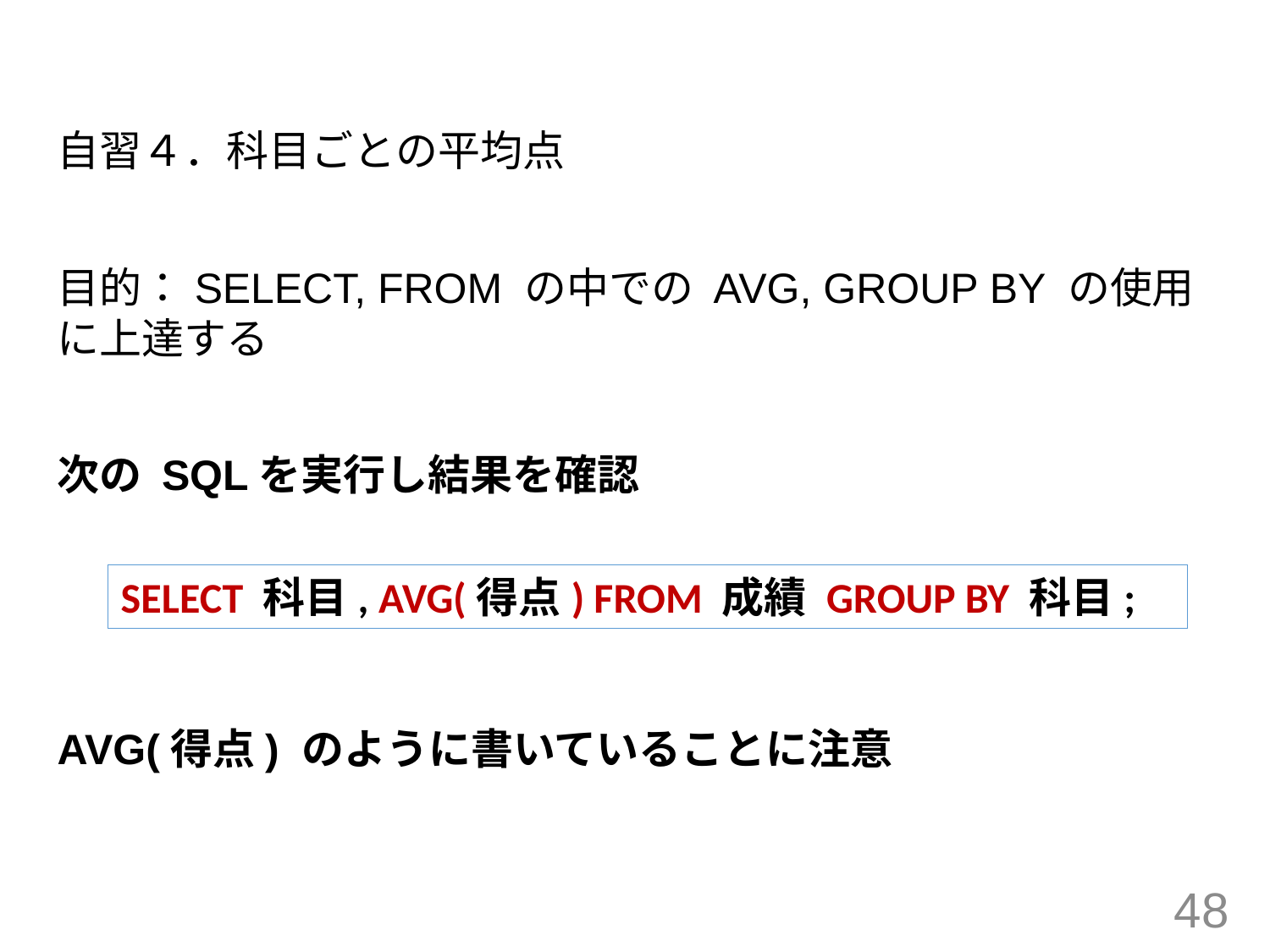

#
自習４．科目ごとの平均点

目的：SELECT, FROM の中での AVG, GROUP BY の使用に上達する

次の SQLを実行し結果を確認

AVG(得点) のように書いていることに注意

SELECT 科目, AVG(得点) FROM 成績 GROUP BY 科目;
48